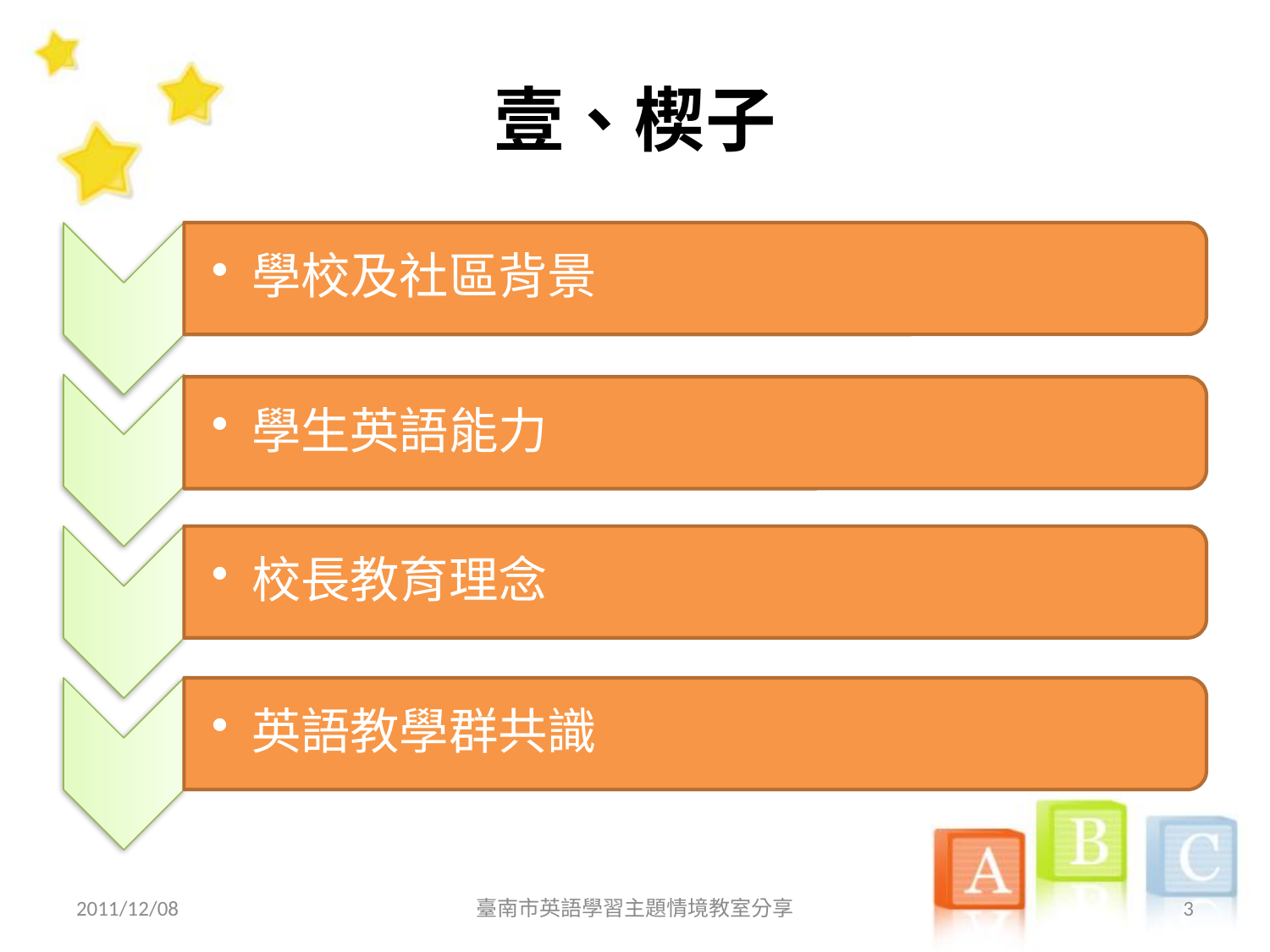

# 壹、楔子

學校及社區背景

學生英語能力

校長教育理念

英語教學群共識
2011/12/08
臺南市英語學習主題情境教室分享
3